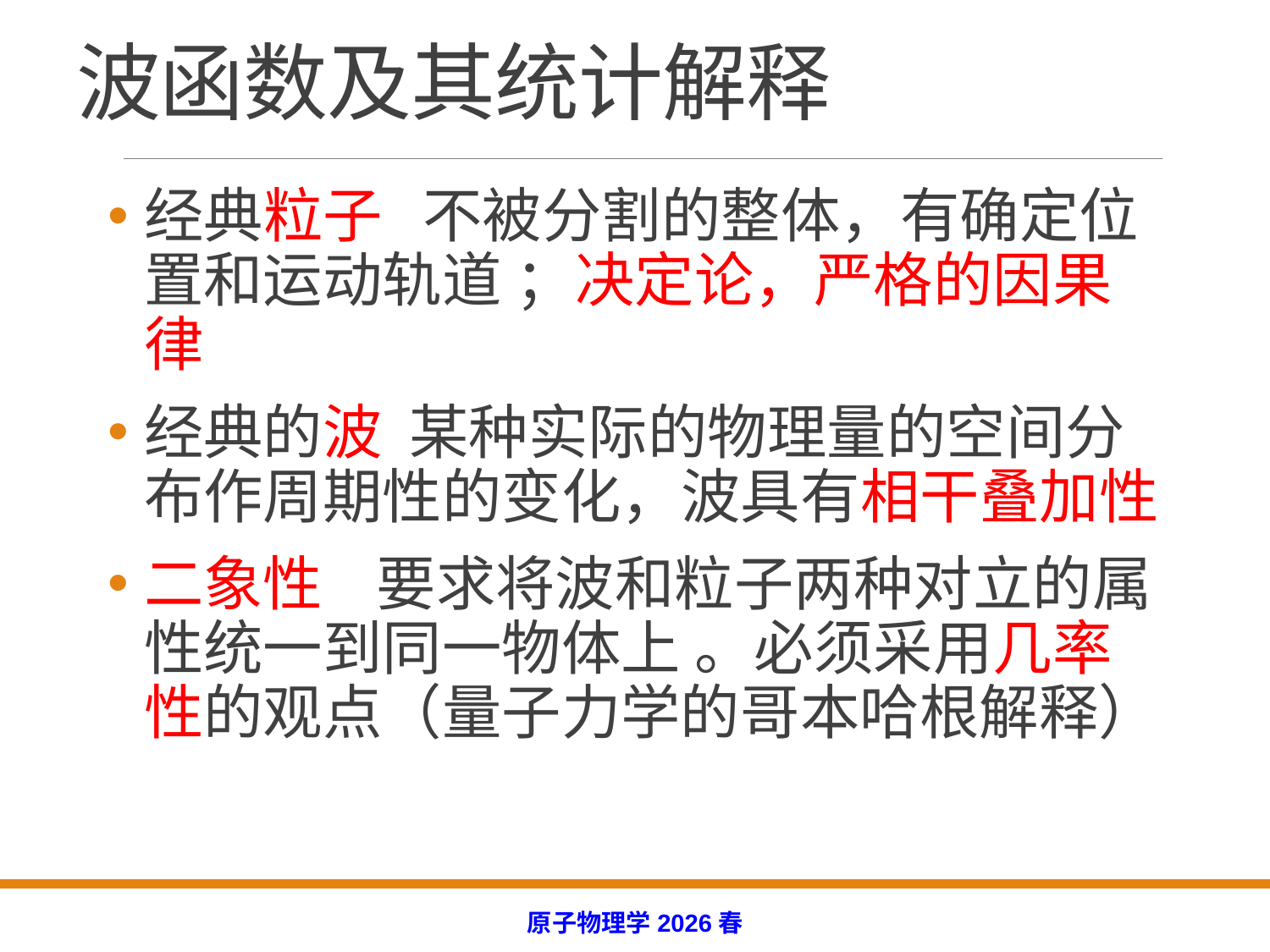

# 波函数及其统计解释
经典粒子   不被分割的整体，有确定位置和运动轨道 ；决定论，严格的因果律
经典的波  某种实际的物理量的空间分布作周期性的变化，波具有相干叠加性
二象性    要求将波和粒子两种对立的属性统一到同一物体上 。必须采用几率性的观点（量子力学的哥本哈根解释）
原子物理学2026春
57